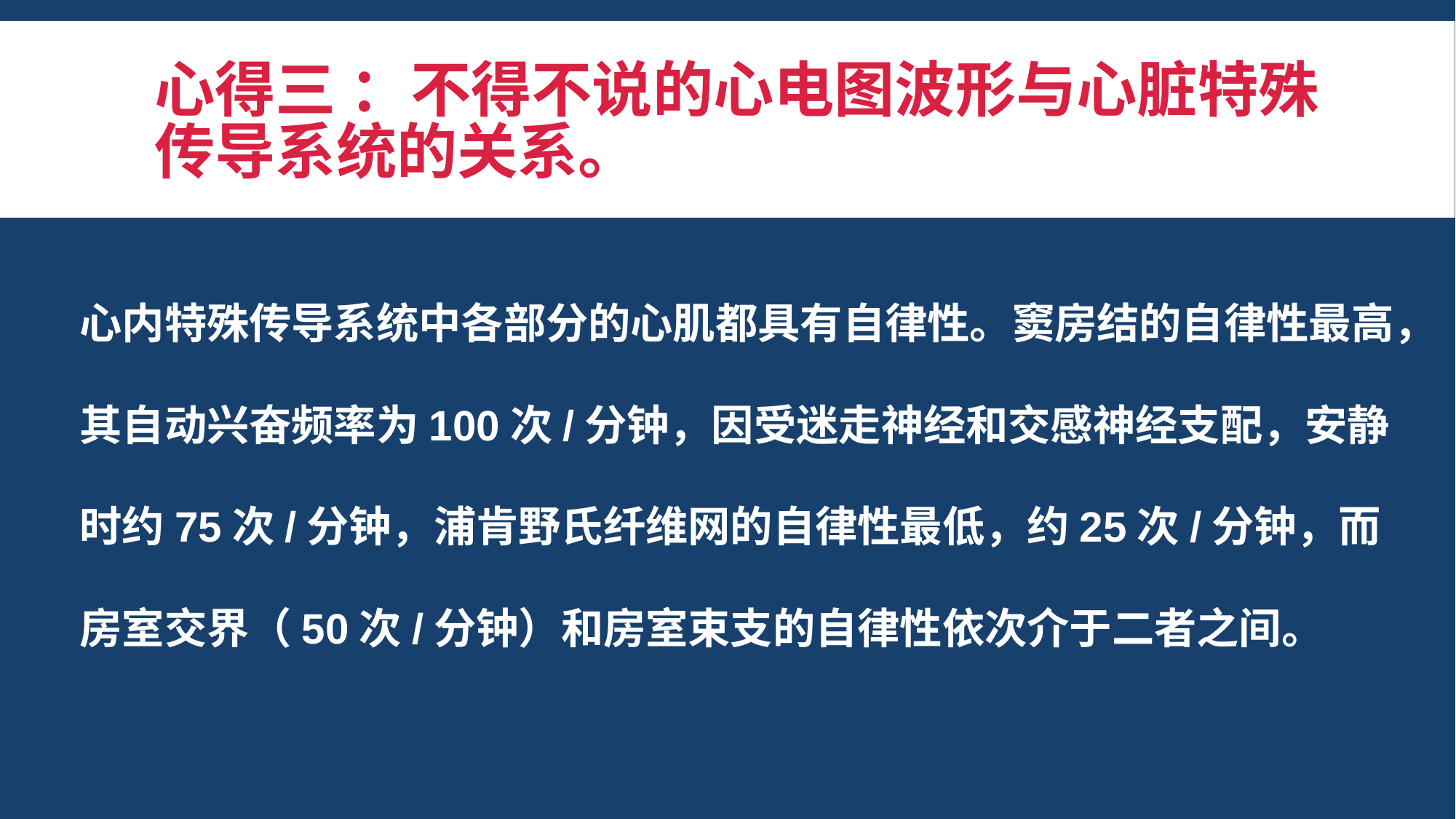

# 心得三 ：不得不说的心电图波形与心脏特殊传导系统的关系。
心内特殊传导系统中各部分的心肌都具有自律性。窦房结的自律性最高，其自动兴奋频率为100次/分钟，因受迷走神经和交感神经支配，安静时约75次/分钟，浦肯野氏纤维网的自律性最低，约25次/分钟，而房室交界（50次/分钟）和房室束支的自律性依次介于二者之间。